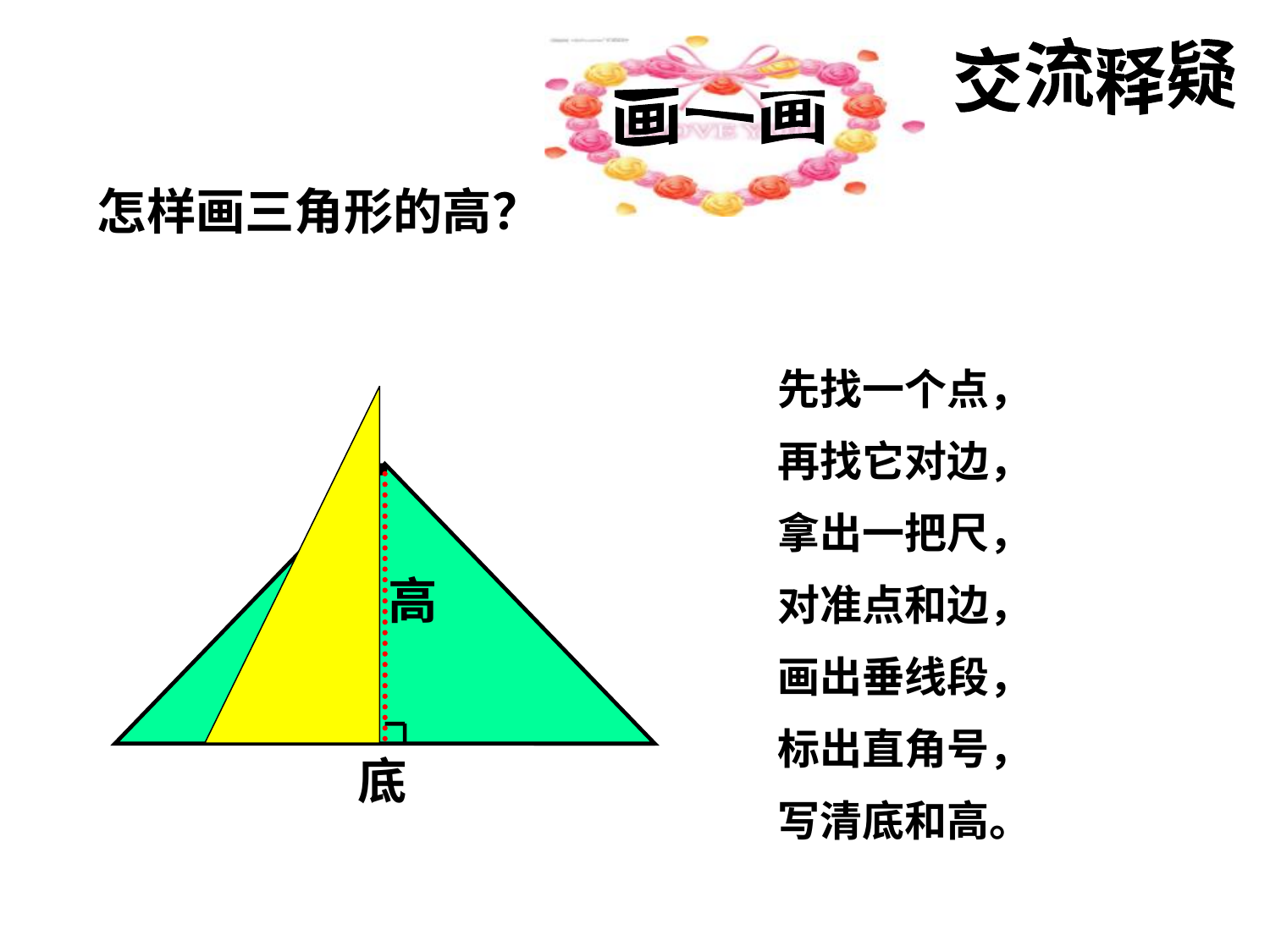

交流释疑
画一画
怎样画三角形的高？
先找一个点，
再找它对边，
拿出一把尺，
对准点和边，
画出垂线段，
标出直角号，
写清底和高。

．

高

底